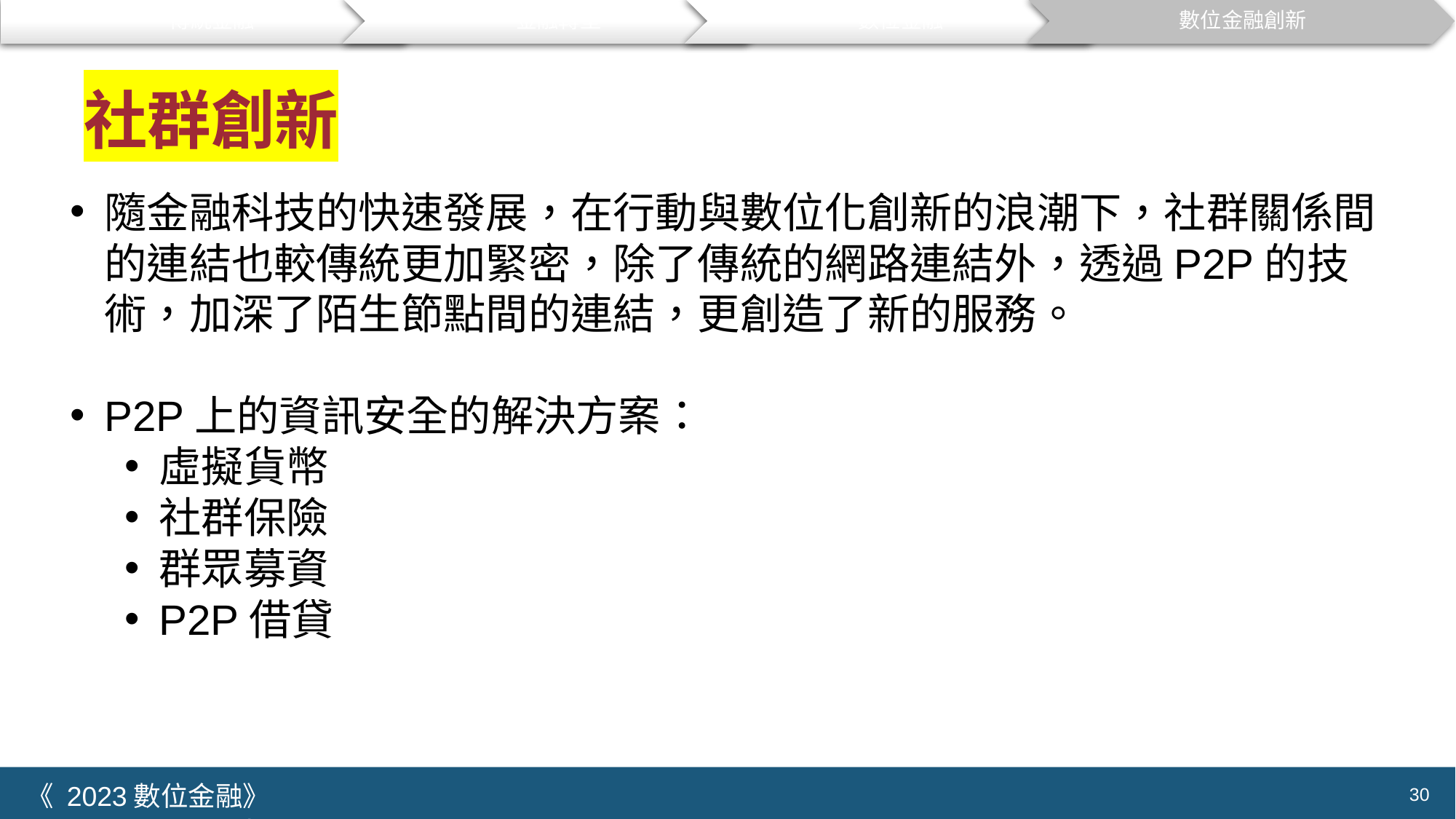

傳統金融

金融轉型

數位金融

數位金融創新
# 社群創新
隨金融科技的快速發展，在行動與數位化創新的浪潮下，社群關係間的連結也較傳統更加緊密，除了傳統的網路連結外，透過P2P的技術，加深了陌生節點間的連結，更創造了新的服務。

P2P上的資訊安全的解決方案：
虛擬貨幣
社群保險
群眾募資
P2P借貸

30
《 2023數位金融》                                                                                                                                             	NYCU.IIM.IEBI Lab